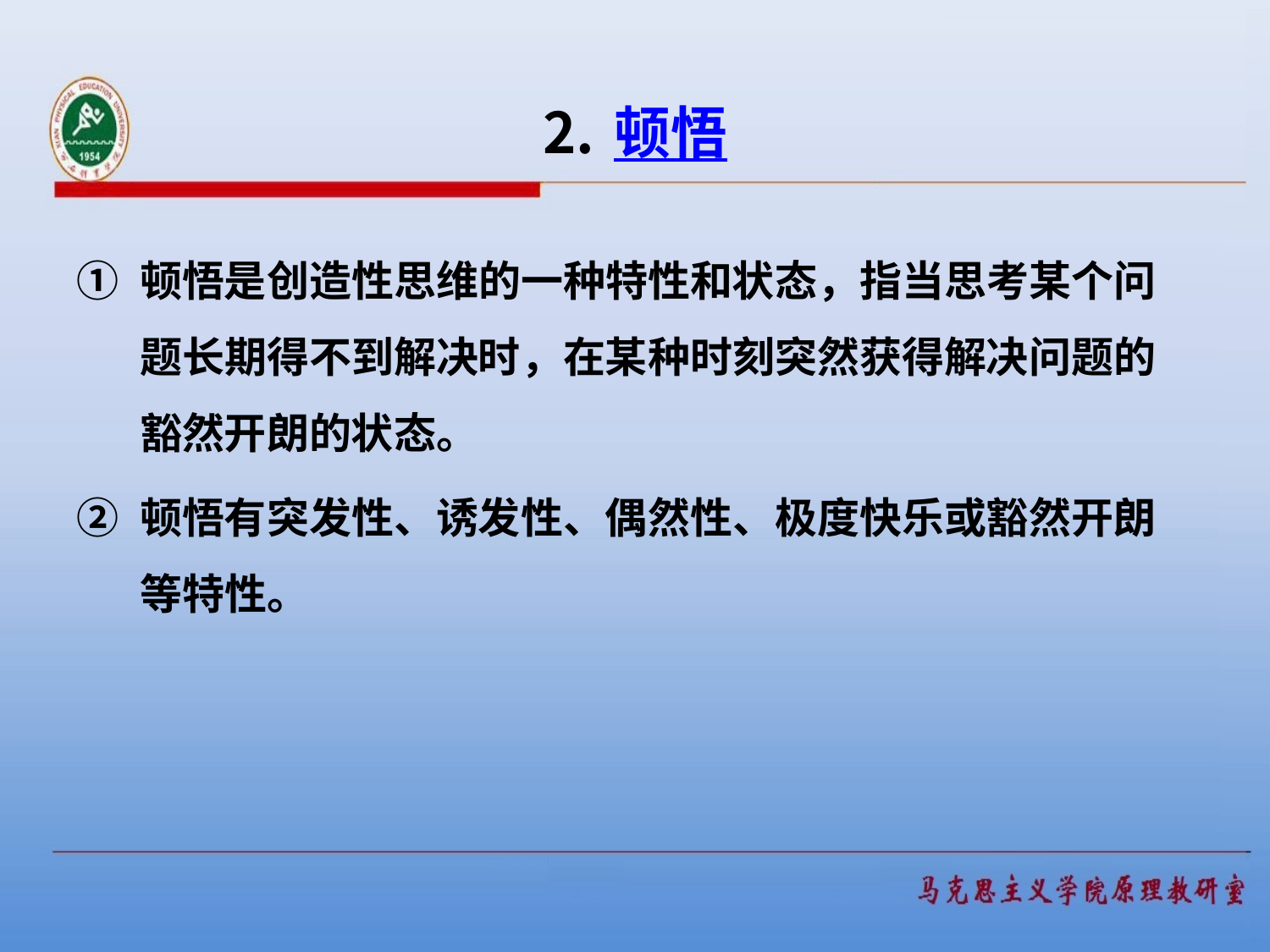

# 顿悟
顿悟是创造性思维的一种特性和状态，指当思考某个问题长期得不到解决时，在某种时刻突然获得解决问题的豁然开朗的状态。
顿悟有突发性、诱发性、偶然性、极度快乐或豁然开朗等特性。